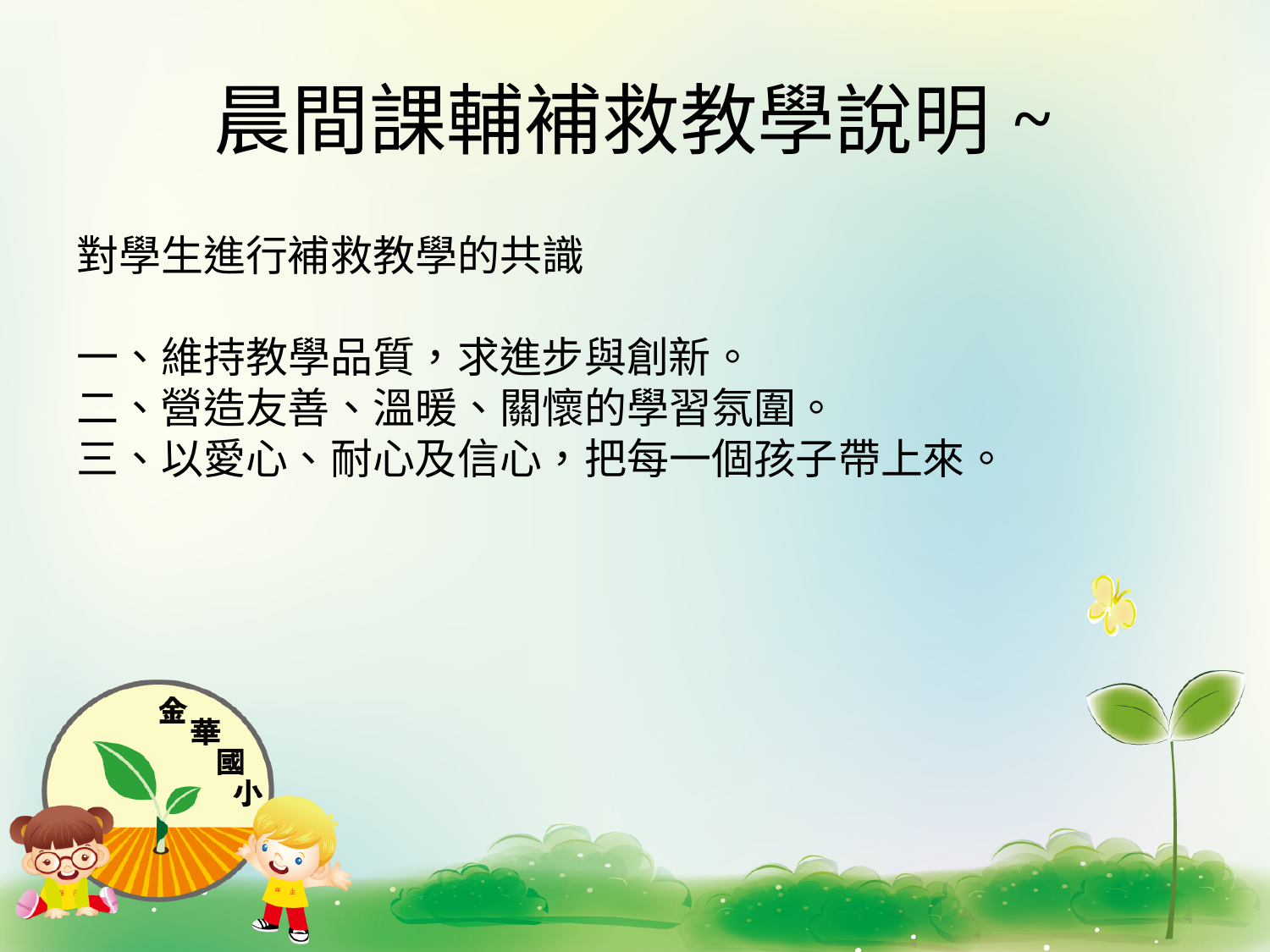

# 晨間課輔補救教學說明~
對學生進行補救教學的共識

一、維持教學品質，求進步與創新。
二、營造友善、溫暖、關懷的學習氛圍。
三、以愛心、耐心及信心，把每一個孩子帶上來。